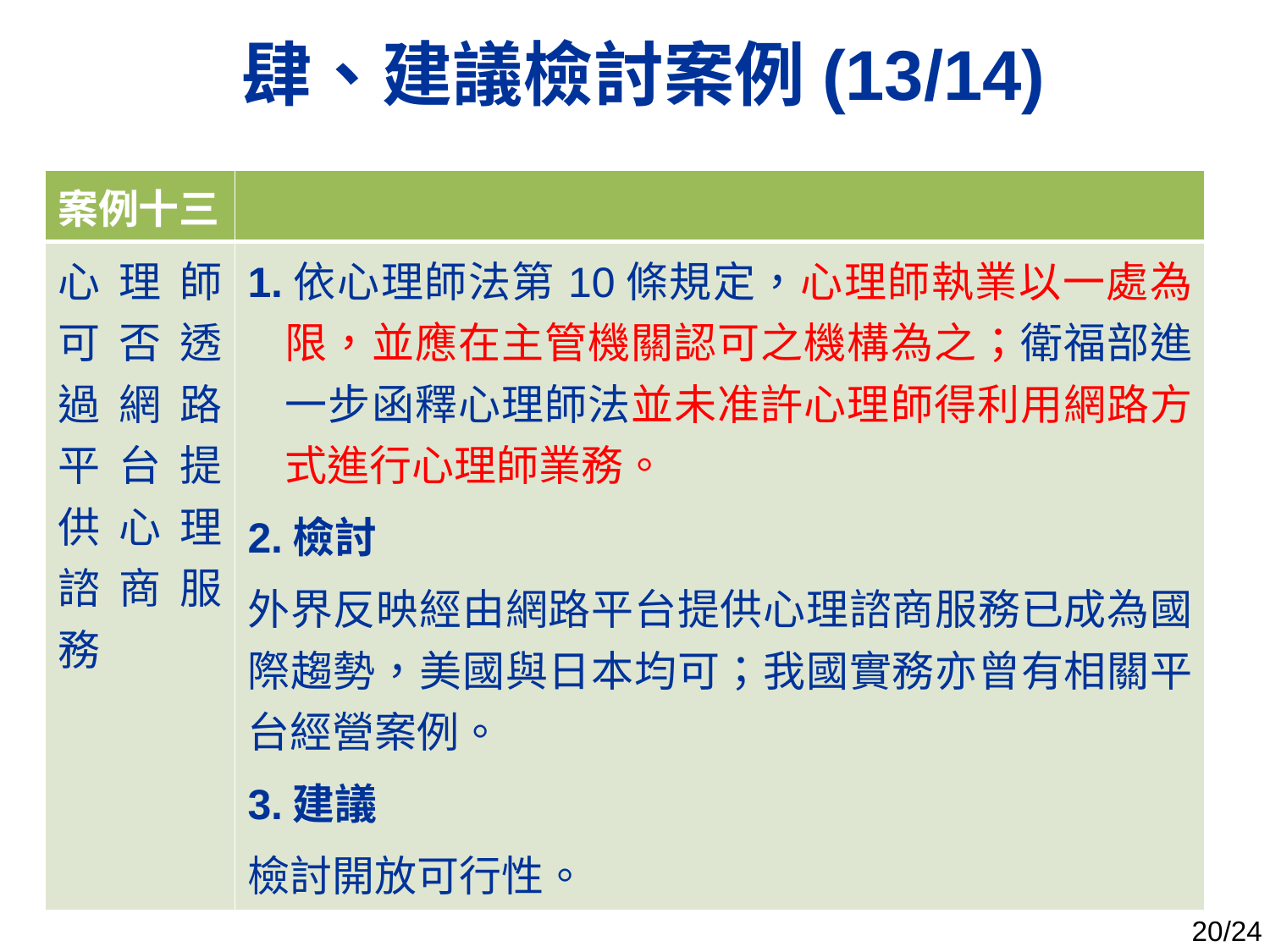

肆、建議檢討案例(13/14)

| 案例十三 |  |
| --- | --- |
| 心理師可否透過網路平台提供心理諮商服務 | 1.依心理師法第10條規定，心理師執業以一處為限，並應在主管機關認可之機構為之；衛福部進一步函釋心理師法並未准許心理師得利用網路方式進行心理師業務。 2.檢討 外界反映經由網路平台提供心理諮商服務已成為國際趨勢，美國與日本均可；我國實務亦曾有相關平台經營案例。 3.建議 檢討開放可行性。 |